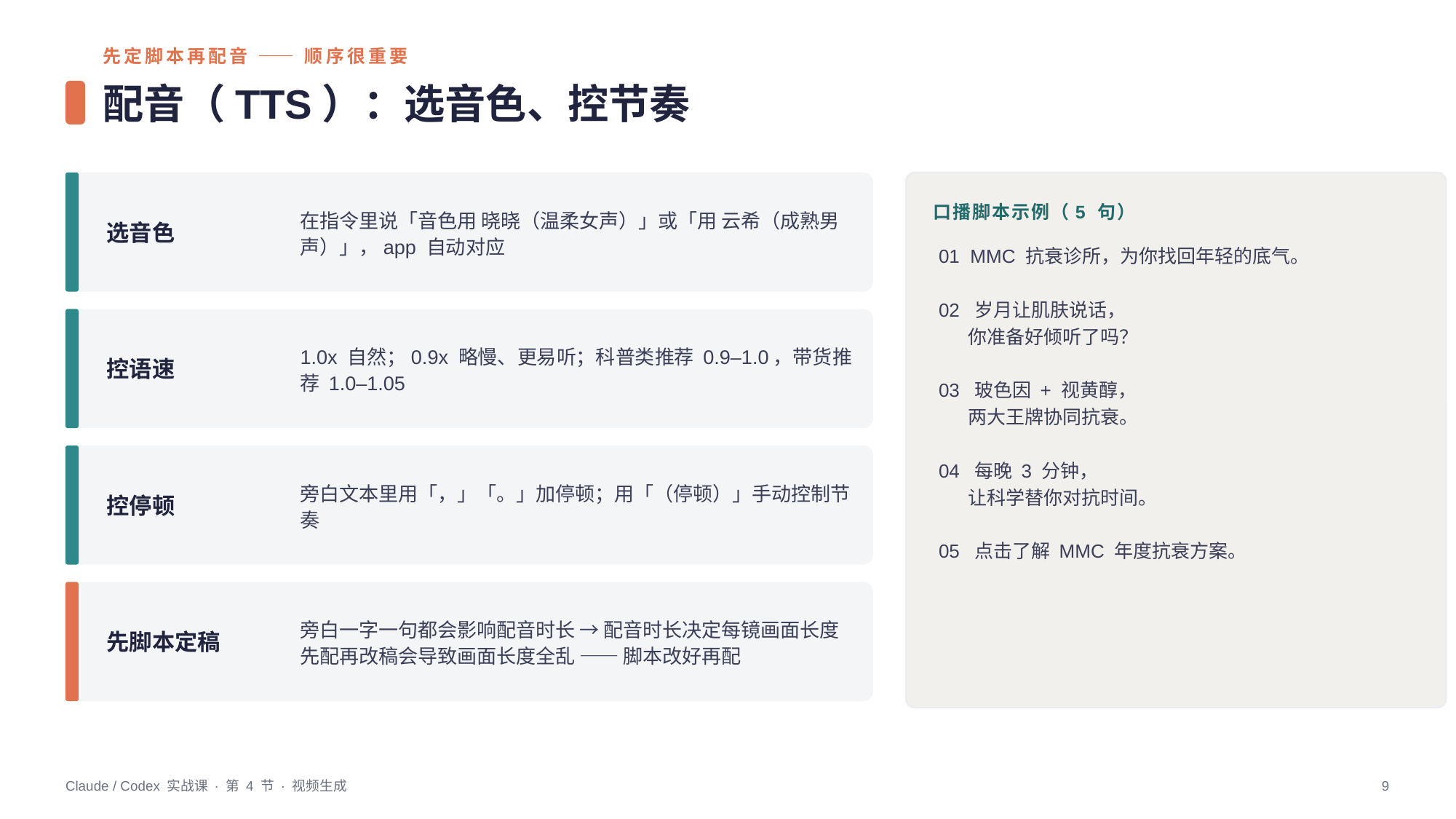

先定脚本再配音 —— 顺序很重要
配音（TTS）：选音色、控节奏

选音色
在指令里说「音色用 晓晓（温柔女声）」或「用 云希（成熟男声）」，app 自动对应

口播脚本示例（5 句）
01  MMC 抗衰诊所，为你找回年轻的底气。

02  岁月让肌肤说话，
      你准备好倾听了吗？

03  玻色因 + 视黄醇，
      两大王牌协同抗衰。

04  每晚 3 分钟，
      让科学替你对抗时间。

05  点击了解 MMC 年度抗衰方案。

控语速
1.0x 自然；0.9x 略慢、更易听；科普类推荐 0.9–1.0，带货推荐 1.0–1.05

控停顿
旁白文本里用「，」「。」加停顿；用「（停顿）」手动控制节奏

先脚本定稿
旁白一字一句都会影响配音时长 → 配音时长决定每镜画面长度
先配再改稿会导致画面长度全乱 —— 脚本改好再配
Claude / Codex 实战课 · 第 4 节 · 视频生成
9